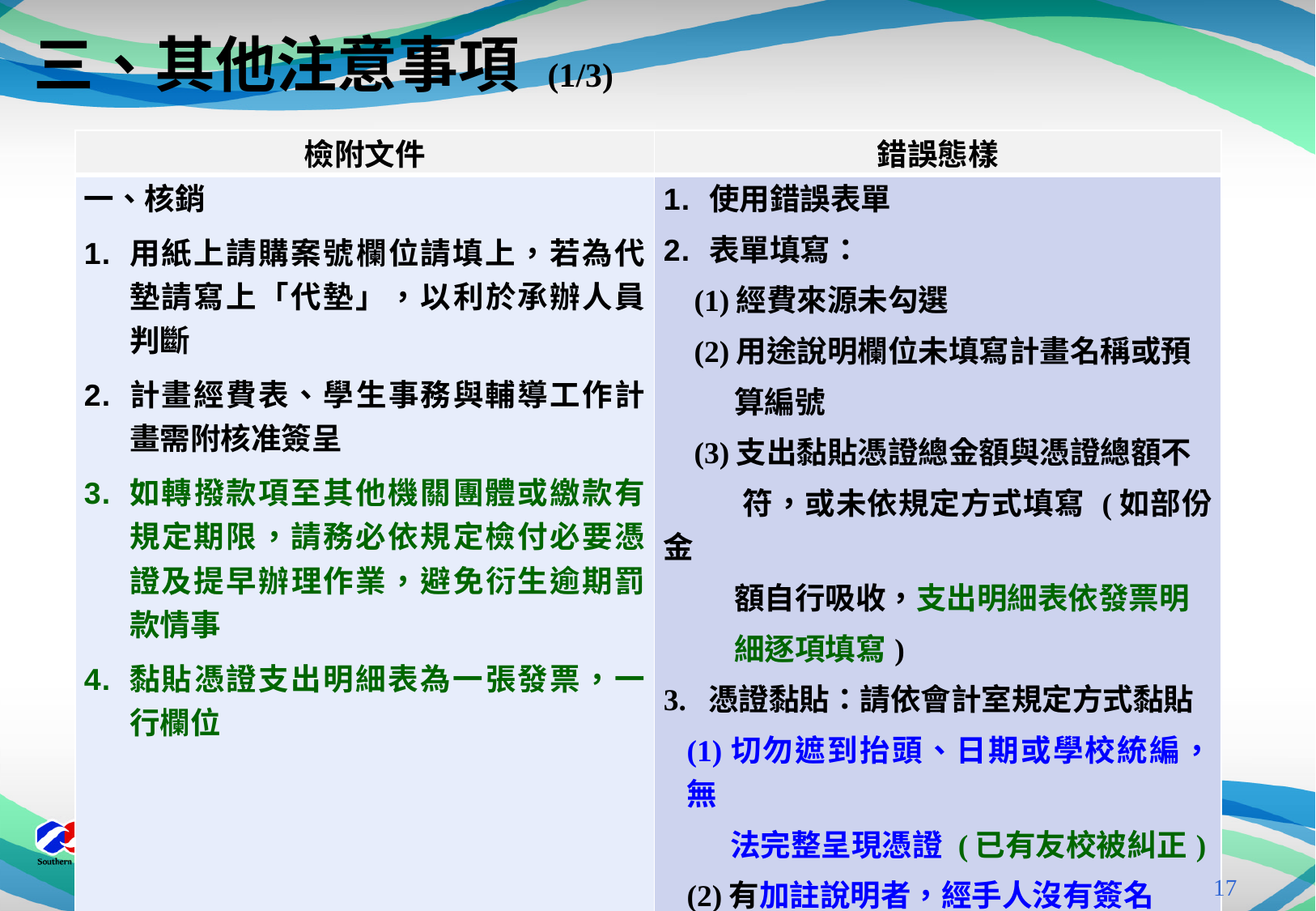

# 三、其他注意事項 (1/3)

| 檢附文件 | 錯誤態樣 |
| --- | --- |
| 一、核銷 用紙上請購案號欄位請填上，若為代墊請寫上「代墊」，以利於承辦人員判斷 計畫經費表、學生事務與輔導工作計畫需附核准簽呈 如轉撥款項至其他機關團體或繳款有規定期限，請務必依規定檢付必要憑證及提早辦理作業，避免衍生逾期罰款情事 黏貼憑證支出明細表為一張發票，一行欄位 | 使用錯誤表單 表單填寫： (1)經費來源未勾選 (2)用途說明欄位未填寫計畫名稱或預 算編號 (3)支出黏貼憑證總金額與憑證總額不 符，或未依規定方式填寫 (如部份金 額自行吸收，支出明細表依發票明 細逐項填寫) 3. 憑證黏貼：請依會計室規定方式黏貼 (1)切勿遮到抬頭、日期或學校統編，無 法完整呈現憑證 (已有友校被糾正) (2)有加註說明者，經手人沒有簽名 (3)補助款跟配合款請分開黏貼 |
17